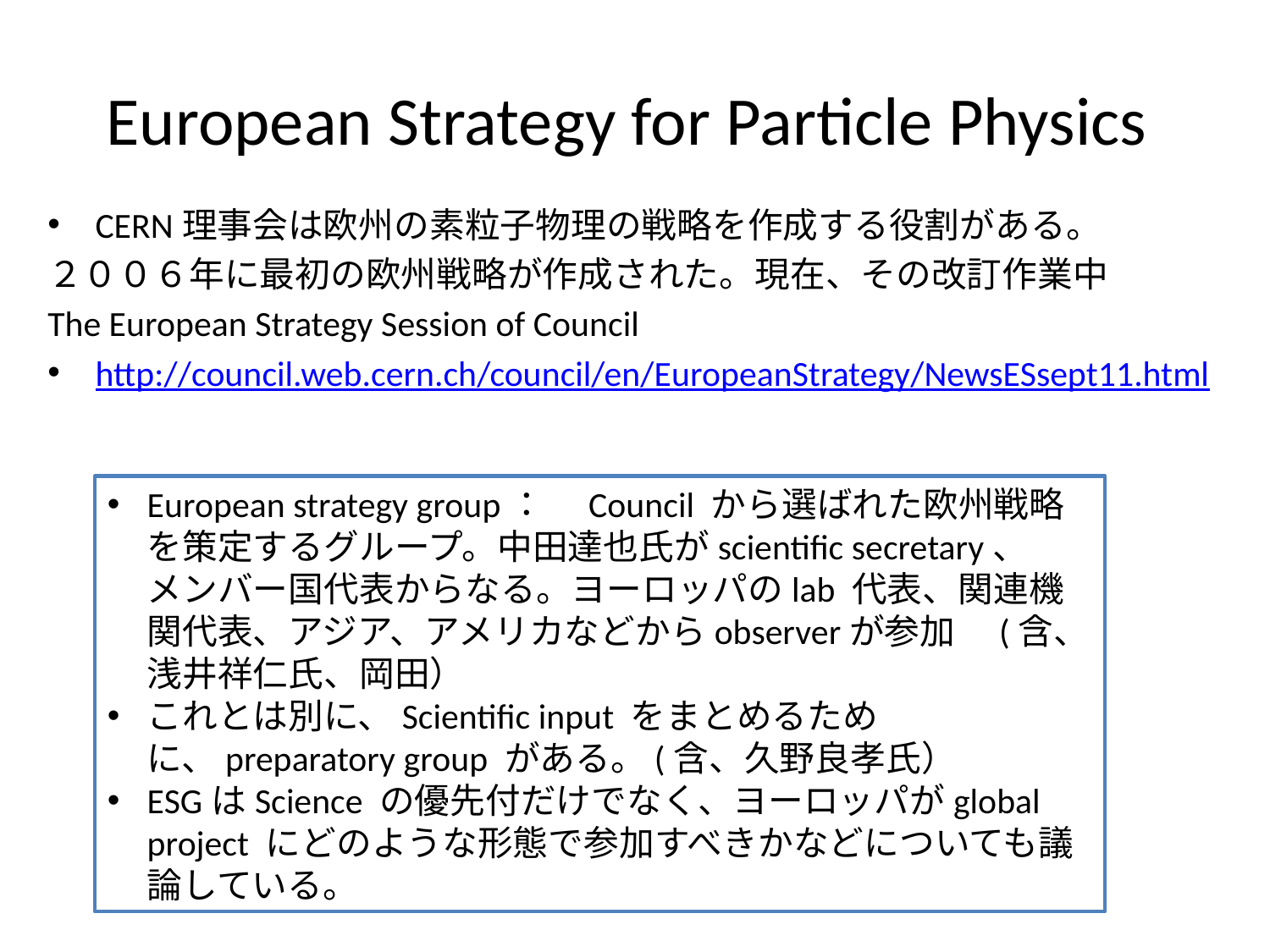

# European Strategy for Particle Physics
CERN理事会は欧州の素粒子物理の戦略を作成する役割がある。
２００６年に最初の欧州戦略が作成された。現在、その改訂作業中
The European Strategy Session of Council
http://council.web.cern.ch/council/en/EuropeanStrategy/NewsESsept11.html
European strategy group：　Council から選ばれた欧州戦略を策定するグループ。中田達也氏がscientific secretary、 　メンバー国代表からなる。ヨーロッパのlab 代表、関連機関代表、アジア、アメリカなどからobserverが参加　(含、浅井祥仁氏、岡田）
これとは別に、Scientific input をまとめるために、preparatory group がある。(含、久野良孝氏）
ESGはScience の優先付だけでなく、ヨーロッパがglobal project にどのような形態で参加すべきかなどについても議論している。